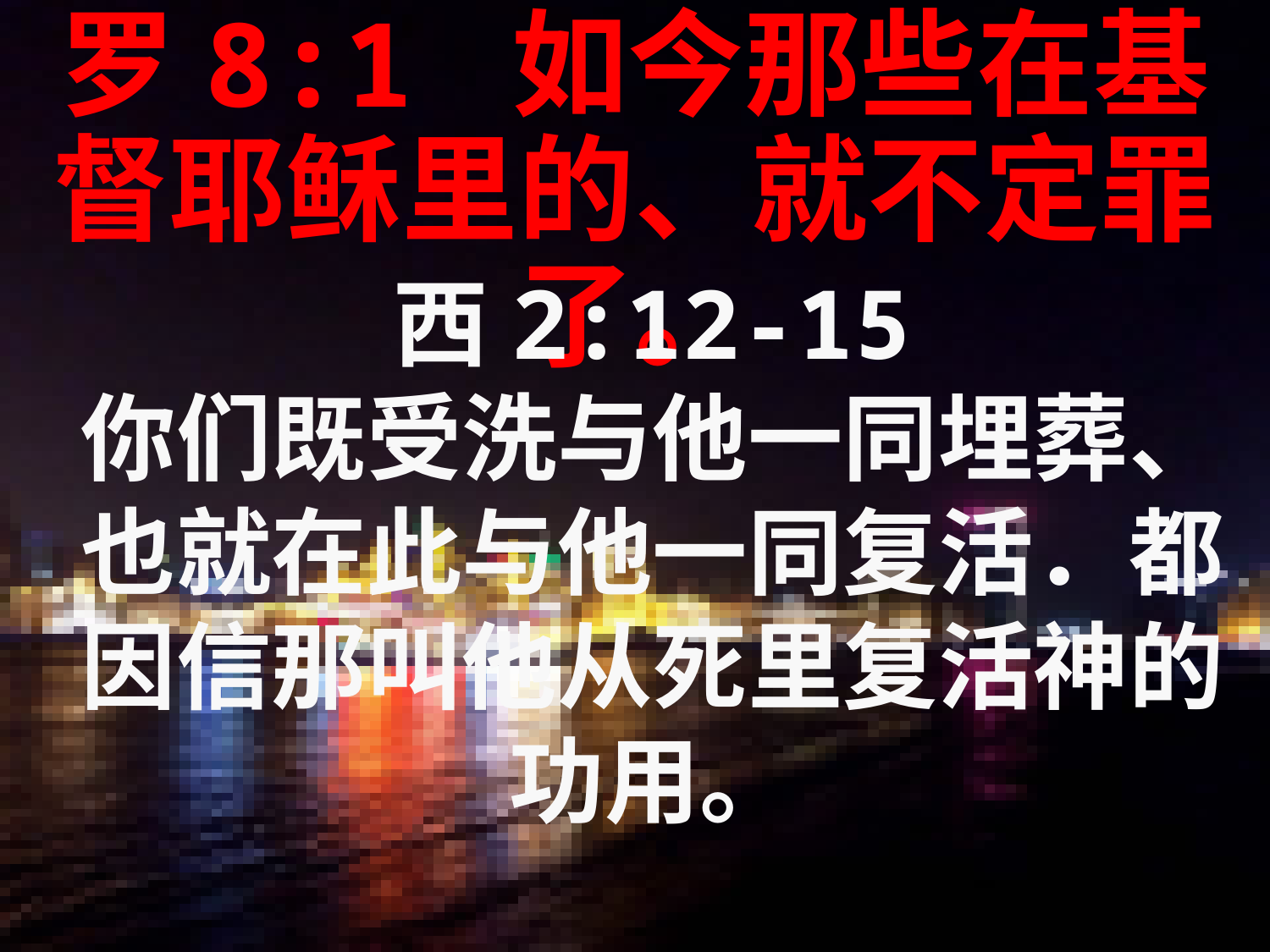

罗8:1 如今那些在基督耶稣里的、就不定罪了。
西2:12-15
你们既受洗与他一同埋葬、也就在此与他一同复活．都因信那叫他从死里复活神的功用。